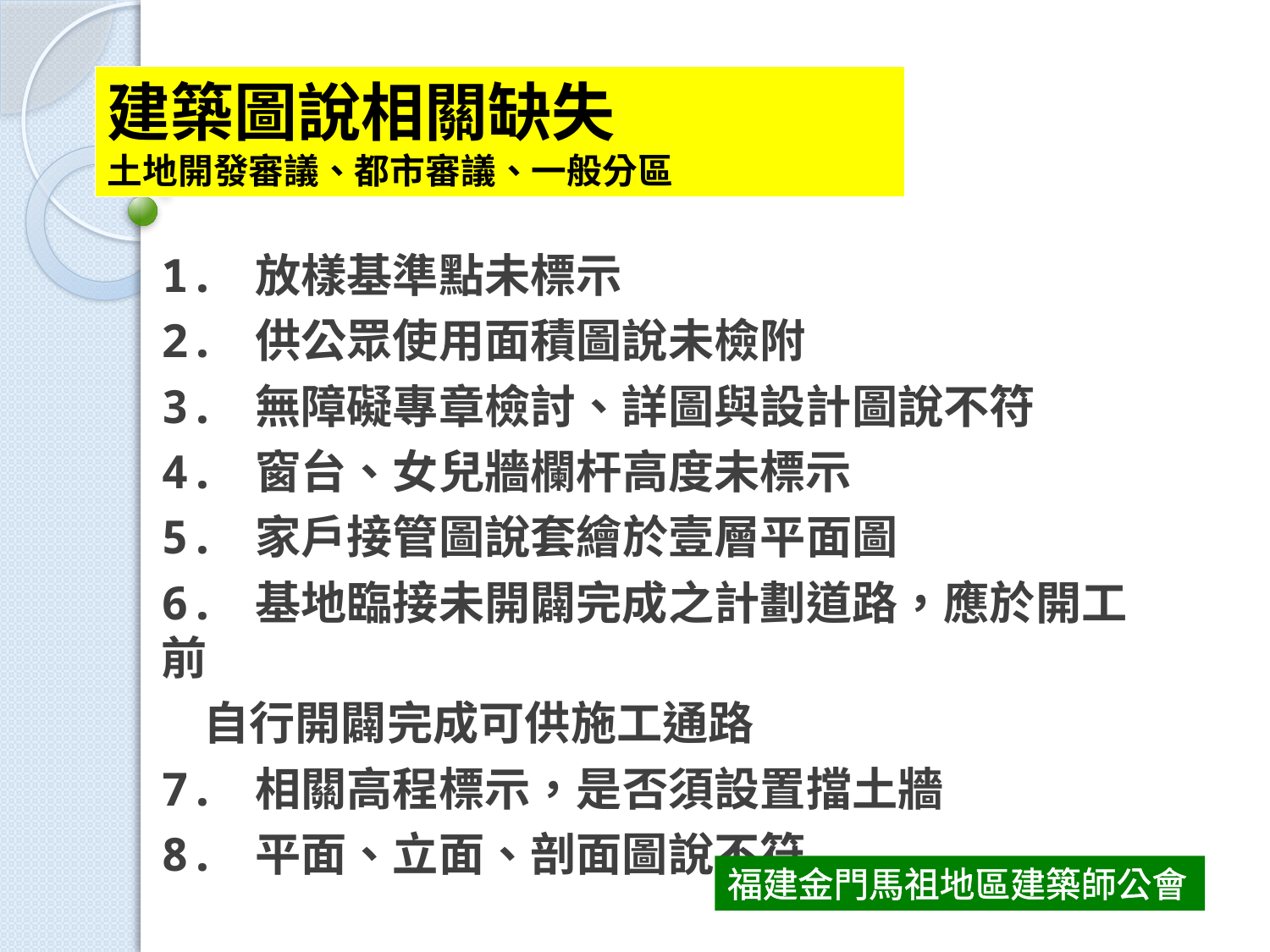

建築圖說相關缺失
土地開發審議、都市審議、一般分區
1. 放樣基準點未標示
2. 供公眾使用面積圖說未檢附
3. 無障礙專章檢討、詳圖與設計圖說不符
4. 窗台、女兒牆欄杆高度未標示
5. 家戶接管圖說套繪於壹層平面圖
6. 基地臨接未開闢完成之計劃道路，應於開工前
   自行開闢完成可供施工通路
7. 相關高程標示，是否須設置擋土牆
8. 平面、立面、剖面圖說不符
福建金門馬祖地區建築師公會